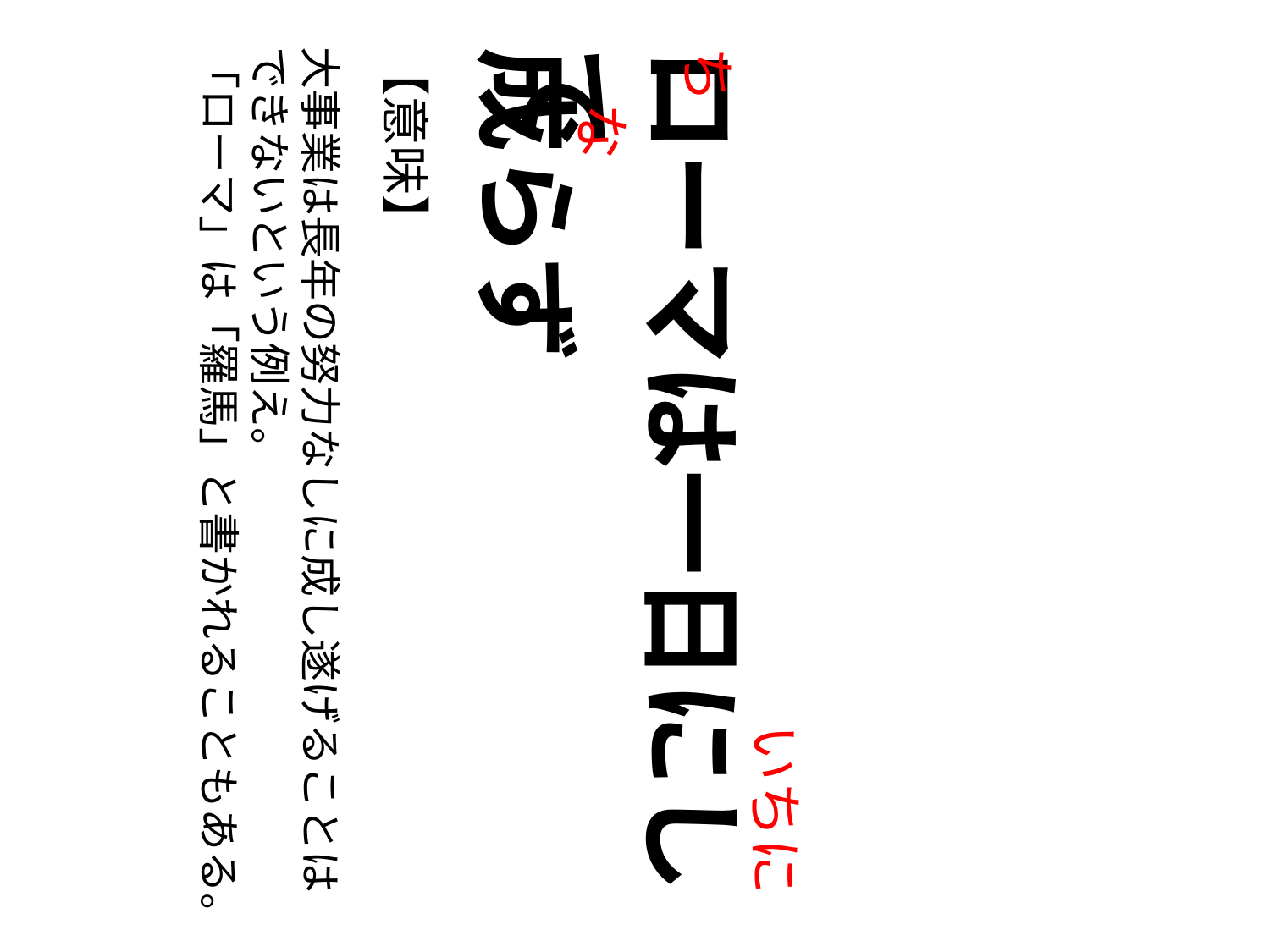

な
　　　　　　　　　　　　いちにち
【意味】

大事業は長年の努力なしに成し遂げることはできないという例え。
「ローマ」は「羅馬」と書かれることもある。
成らず
ローマは一日にして